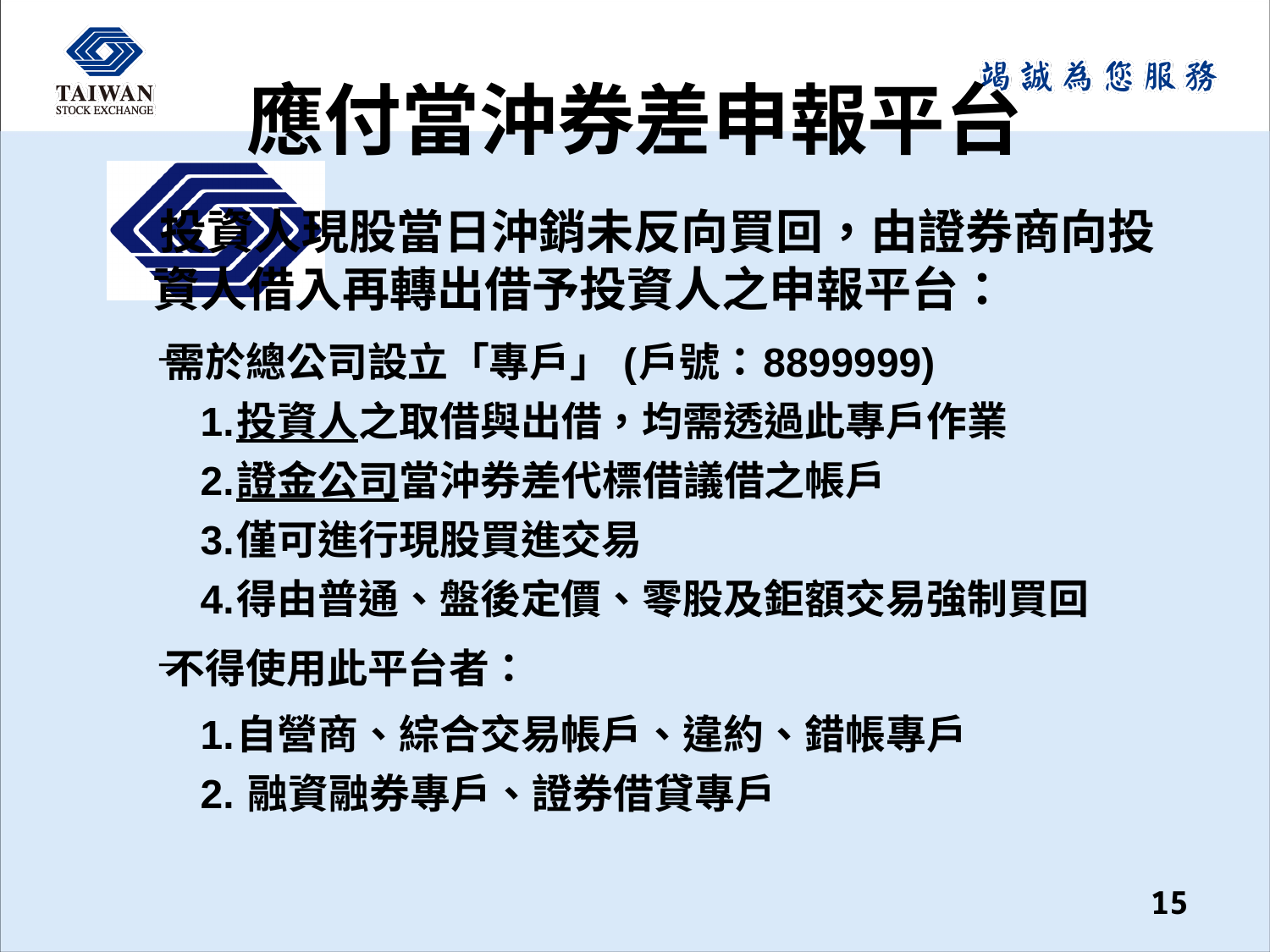

# 應付當沖券差申報平台
投資人現股當日沖銷未反向買回，由證券商向投資人借入再轉出借予投資人之申報平台：
需於總公司設立「專戶」 (戶號：8899999)
    1.投資人之取借與出借，均需透過此專戶作業
    2.證金公司當沖券差代標借議借之帳戶
    3.僅可進行現股買進交易
    4.得由普通、盤後定價、零股及鉅額交易強制買回
不得使用此平台者：
    1.自營商、綜合交易帳戶、違約、錯帳專戶
    2. 融資融券專戶、證券借貸專戶

15